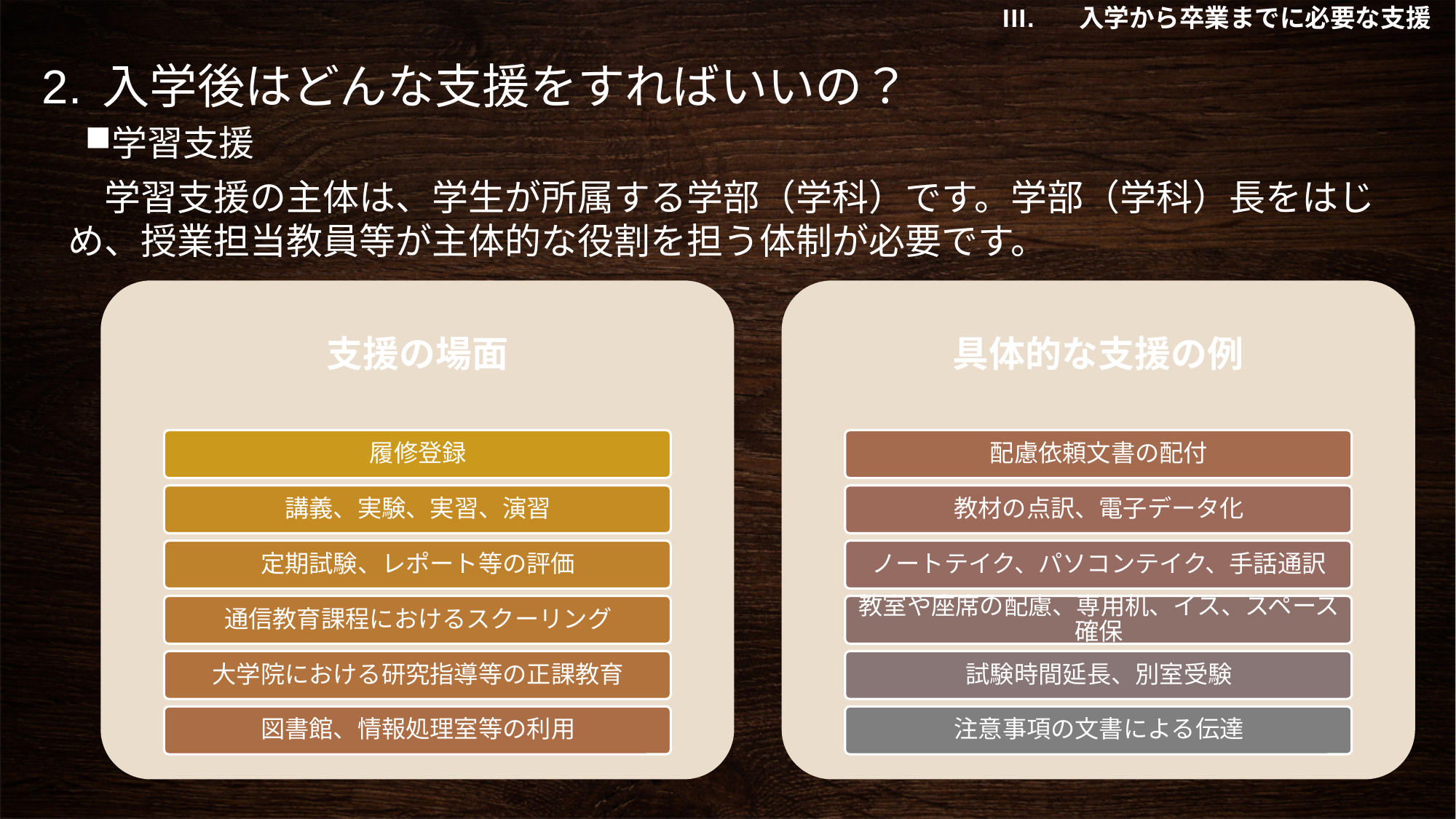

入学から卒業までに必要な支援
入学後はどんな支援をすればいいの？
学習支援
　学習支援の主体は、学生が所属する学部（学科）です。学部（学科）長をはじめ、授業担当教員等が主体的な役割を担う体制が必要です。
支援の場面
履修登録
講義、実験、実習、演習
定期試験、レポート等の評価
通信教育課程におけるスクーリング
大学院における研究指導等の正課教育
図書館、情報処理室等の利用
具体的な支援の例
配慮依頼文書の配付
教材の点訳、電子データ化
ノートテイク、パソコンテイク、手話通訳
教室や座席の配慮、専用机、イス、スペース確保
試験時間延長、別室受験
注意事項の文書による伝達